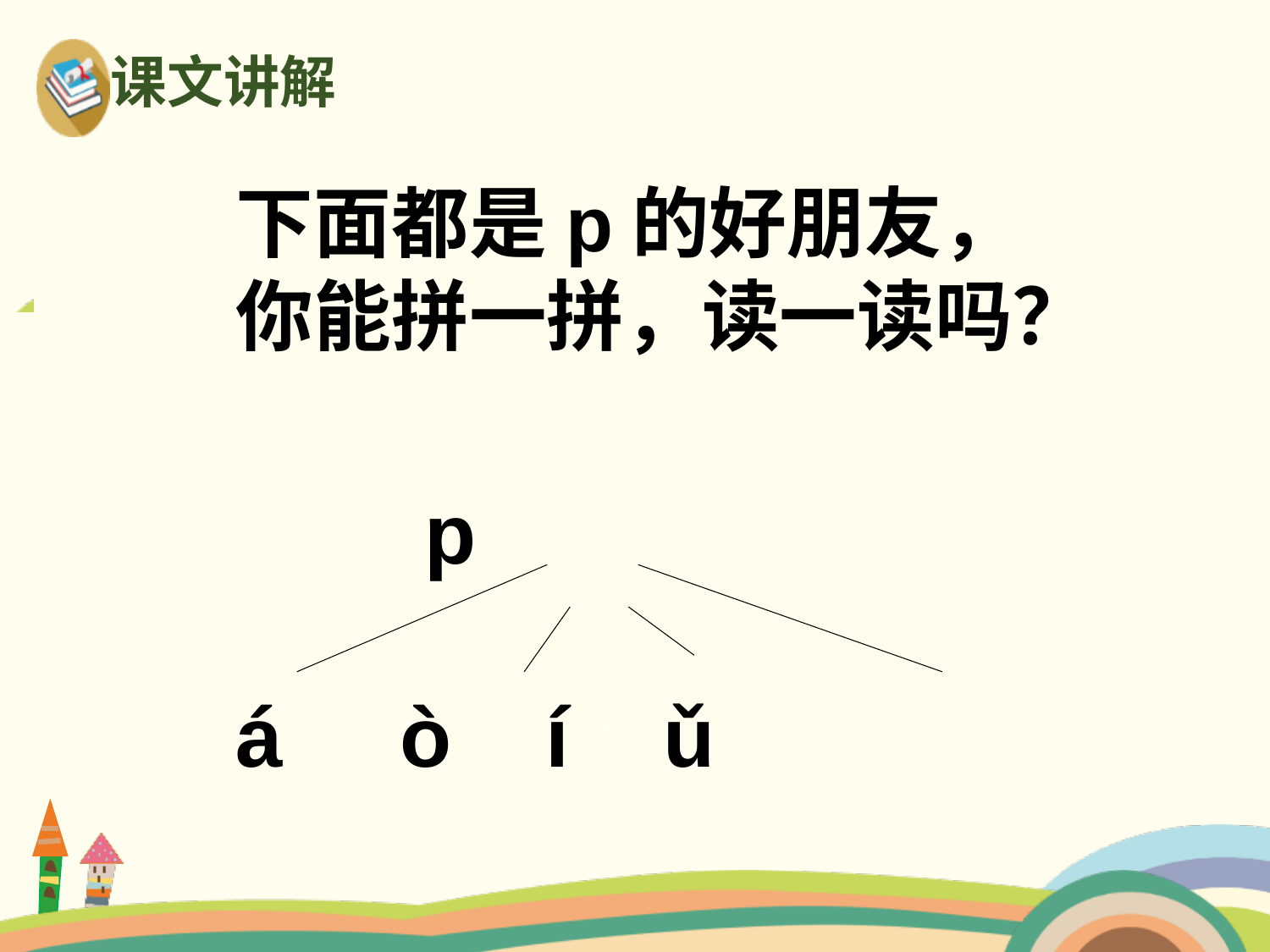

课文讲解
下面都是p的好朋友，
你能拼一拼，读一读吗？

        p

á     ò    í    ǔ